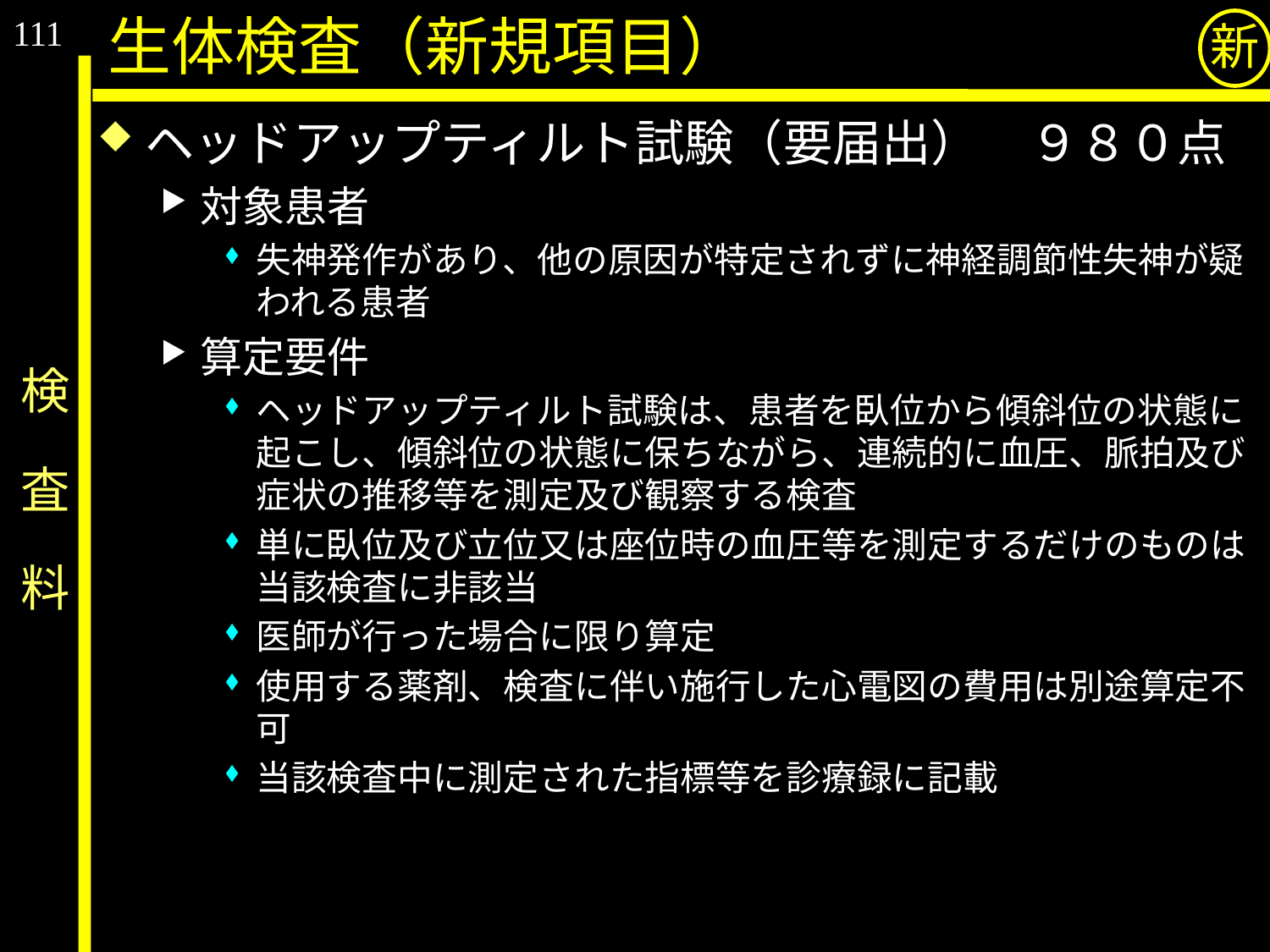

111
生体検査（新規項目）
新

ヘッドアップティルト試験（要届出）　９８０点
対象患者
失神発作があり、他の原因が特定されずに神経調節性失神が疑われる患者
算定要件
ヘッドアップティルト試験は、患者を臥位から傾斜位の状態に起こし、傾斜位の状態に保ちながら、連続的に血圧、脈拍及び症状の推移等を測定及び観察する検査
単に臥位及び立位又は座位時の血圧等を測定するだけのものは当該検査に非該当
医師が行った場合に限り算定
使用する薬剤、検査に伴い施行した心電図の費用は別途算定不可
当該検査中に測定された指標等を診療録に記載
# 検　査　料